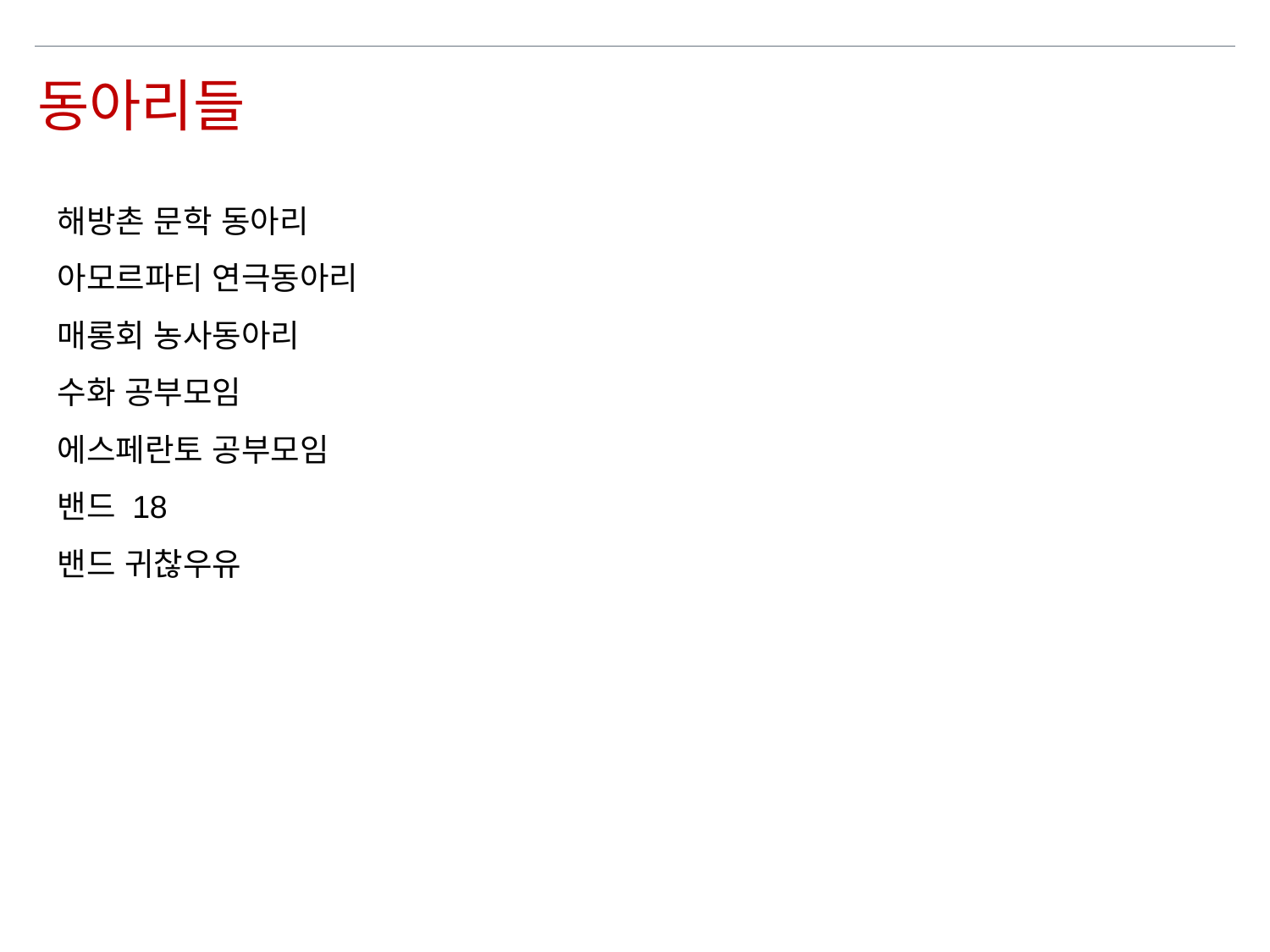

동아리들
해방촌 문학 동아리
아모르파티 연극동아리
매롱회 농사동아리
수화 공부모임
에스페란토 공부모임
밴드 18
밴드 귀찮우유